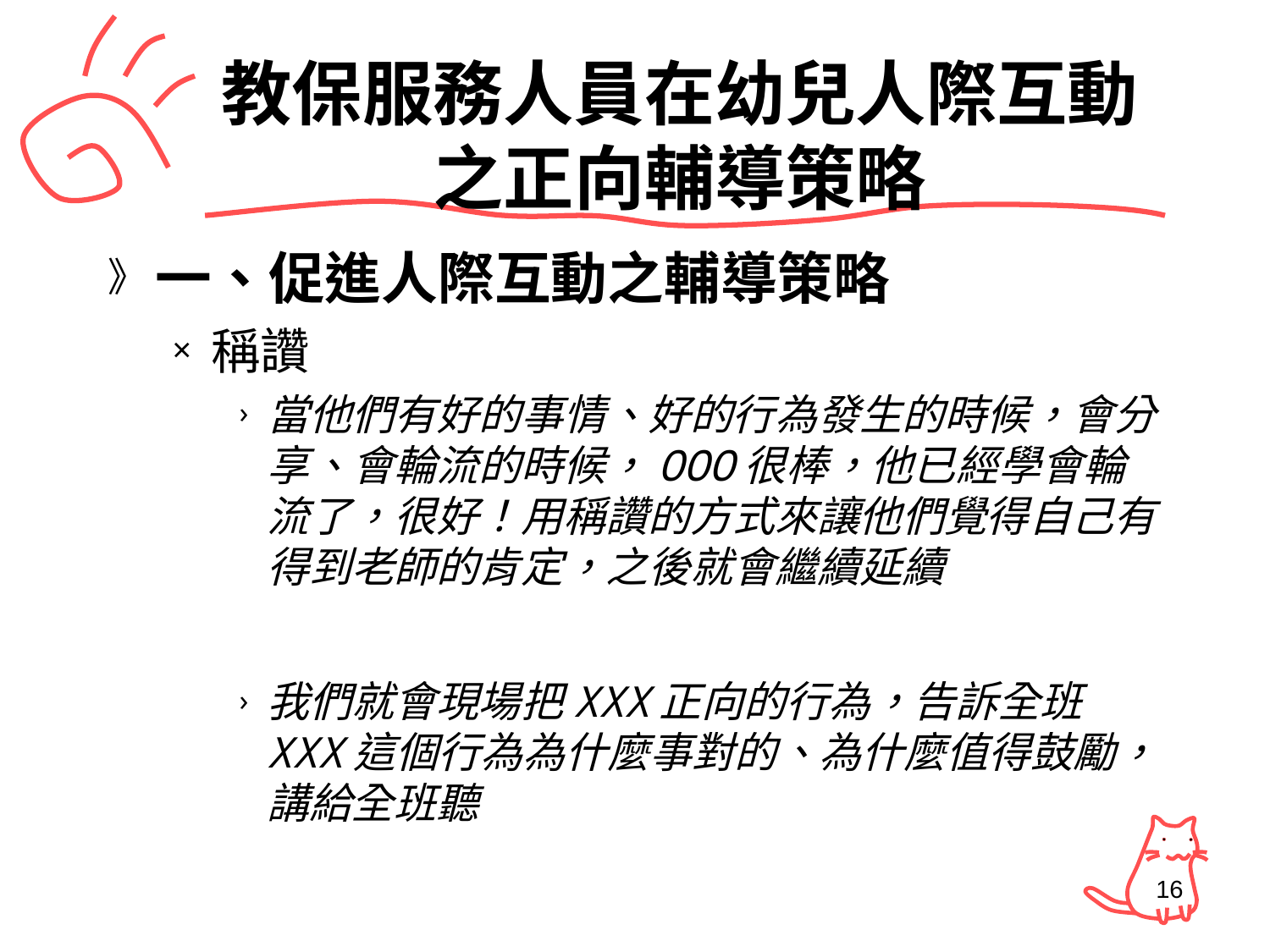

# 教保服務人員在幼兒人際互動之正向輔導策略
一、促進人際互動之輔導策略
稱讚
當他們有好的事情、好的行為發生的時候，會分享、會輪流的時候，OOO很棒，他已經學會輪流了，很好！用稱讚的方式來讓他們覺得自己有得到老師的肯定，之後就會繼續延續

我們就會現場把XXX正向的行為，告訴全班XXX這個行為為什麼事對的、為什麼值得鼓勵，講給全班聽
16